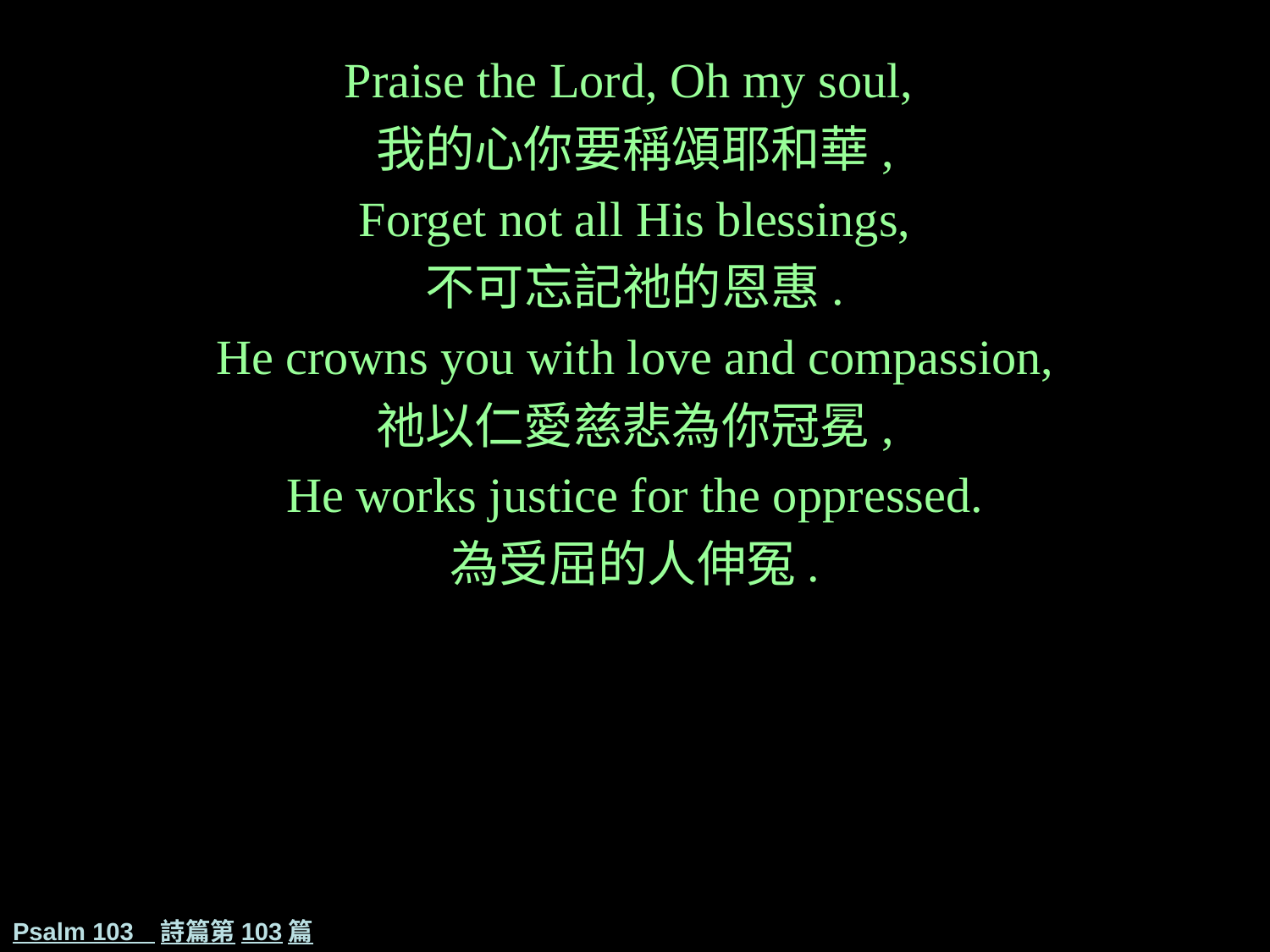

Praise the Lord, Oh my soul,
我的心你要稱頌耶和華,
Forget not all His blessings,
不可忘記祂的恩惠.
He crowns you with love and compassion,
祂以仁愛慈悲為你冠冕,
He works justice for the oppressed.
為受屈的人伸冤.

# Psalm 103   詩篇第103篇